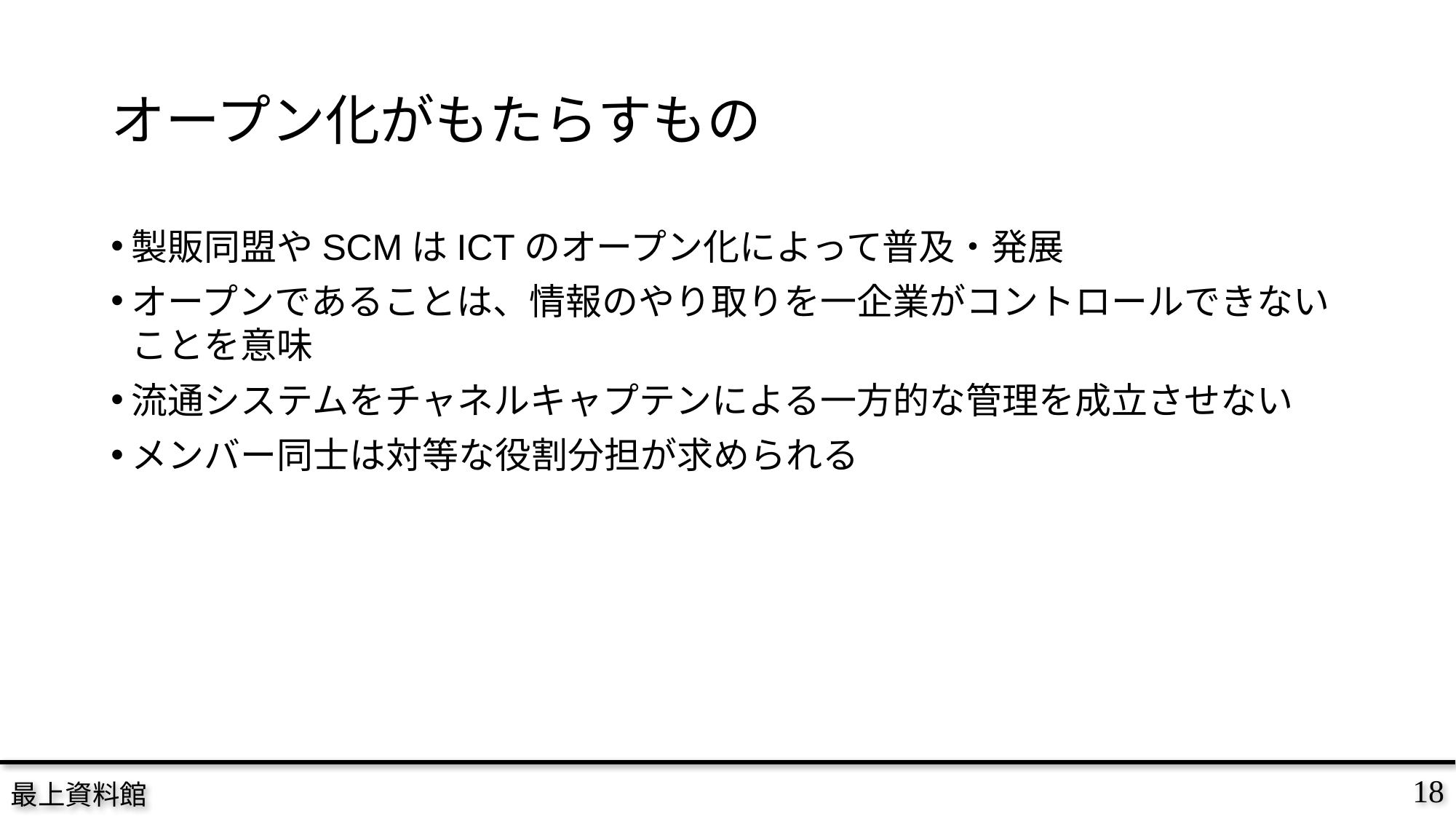

# オープン化がもたらすもの
製販同盟やSCMはICTのオープン化によって普及・発展
オープンであることは、情報のやり取りを一企業がコントロールできないことを意味
流通システムをチャネルキャプテンによる一方的な管理を成立させない
メンバー同士は対等な役割分担が求められる